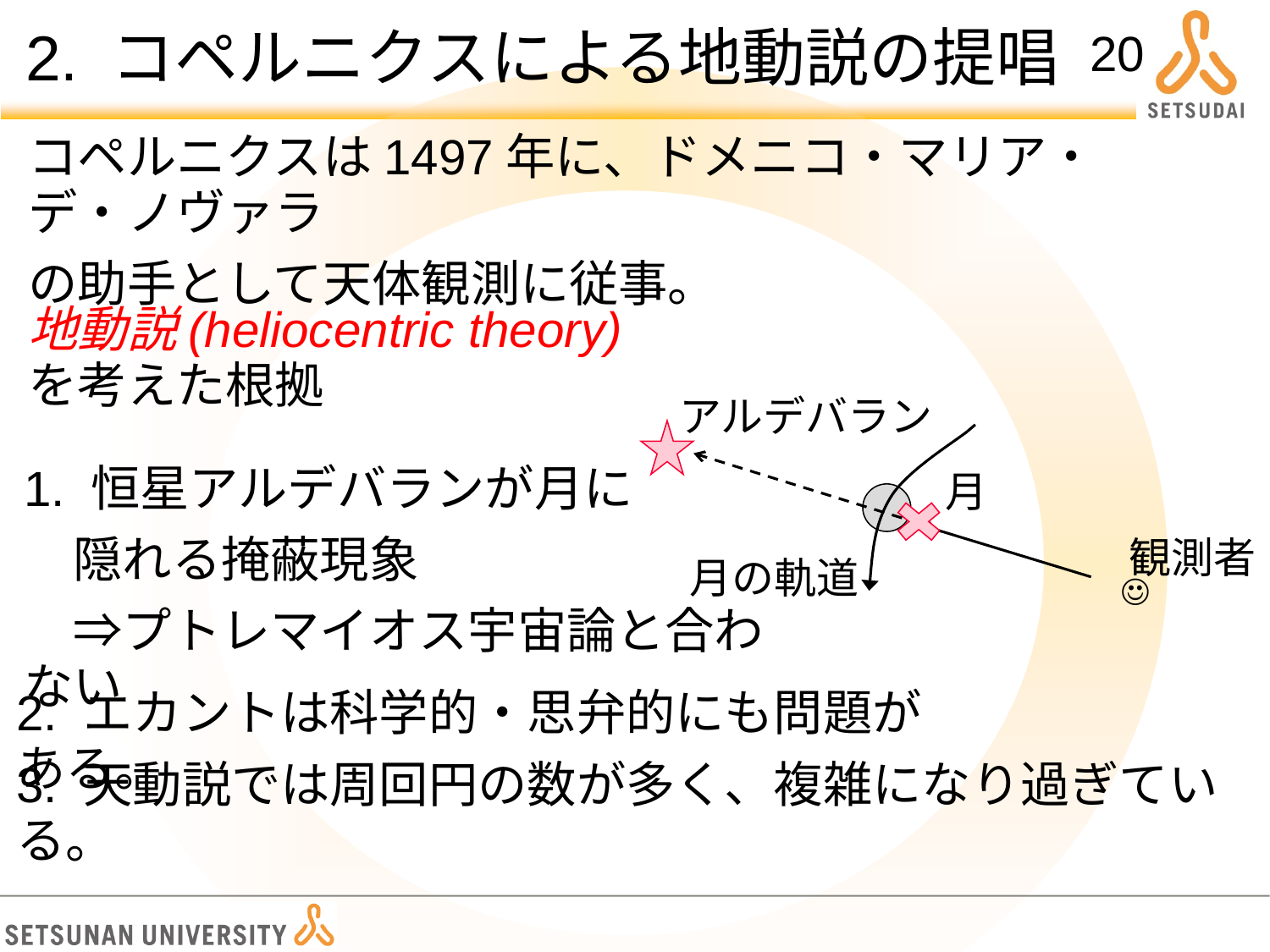

# 2. コペルニクスによる地動説の提唱
20
コペルニクスは1497年に、ドメニコ・マリア・デ・ノヴァラ
の助手として天体観測に従事。
地動説(heliocentric theory)を考えた根拠

アルデバラン

月

観測者
月の軌道
☺
1. 恒星アルデバランが月に
　隠れる掩蔽現象
　⇒プトレマイオス宇宙論と合わない

2. エカントは科学的・思弁的にも問題がある。

3. 天動説では周回円の数が多く、複雑になり過ぎている。